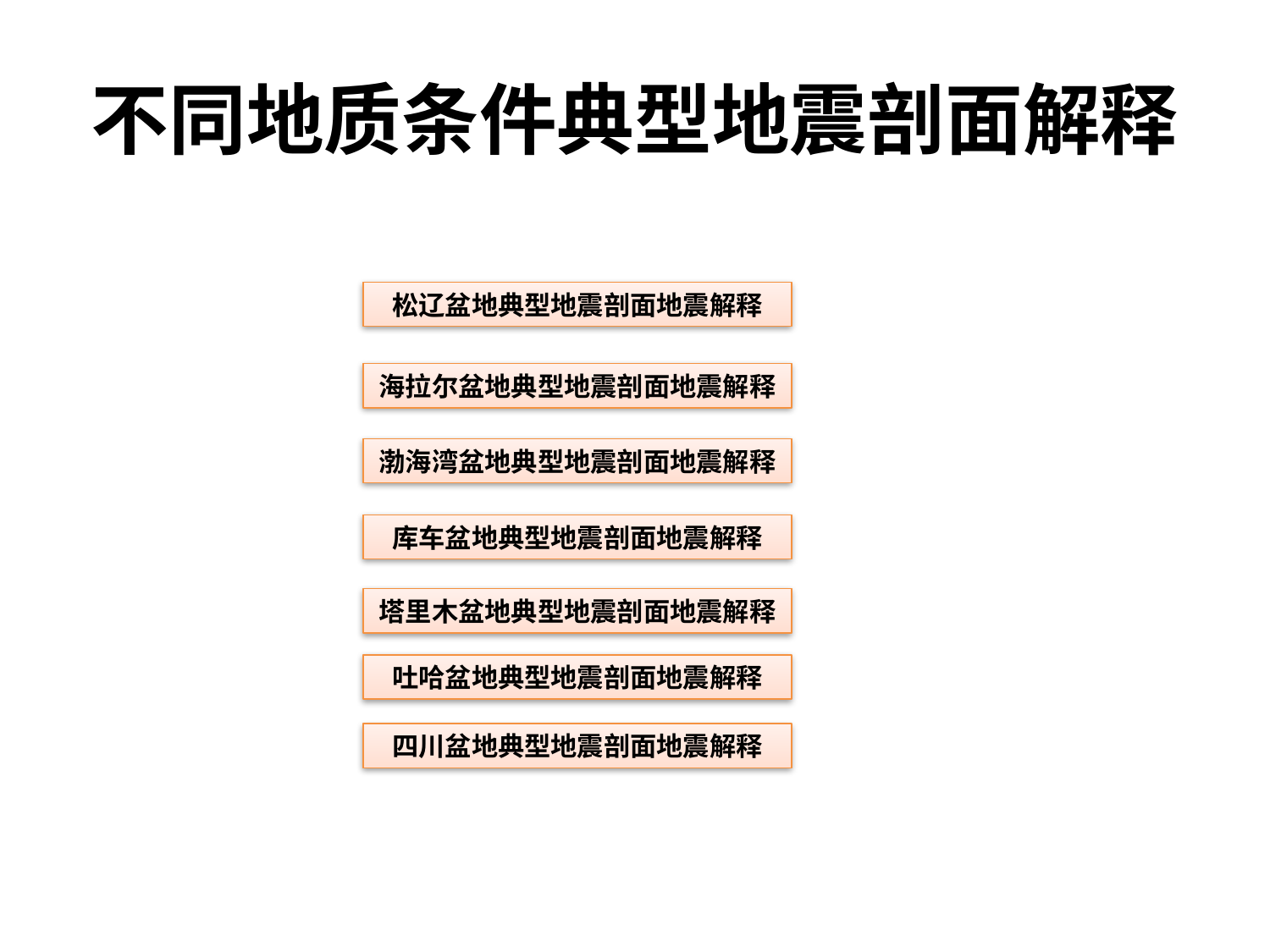

# 不同地质条件典型地震剖面解释
松辽盆地典型地震剖面地震解释
海拉尔盆地典型地震剖面地震解释
渤海湾盆地典型地震剖面地震解释
库车盆地典型地震剖面地震解释
塔里木盆地典型地震剖面地震解释
吐哈盆地典型地震剖面地震解释
四川盆地典型地震剖面地震解释